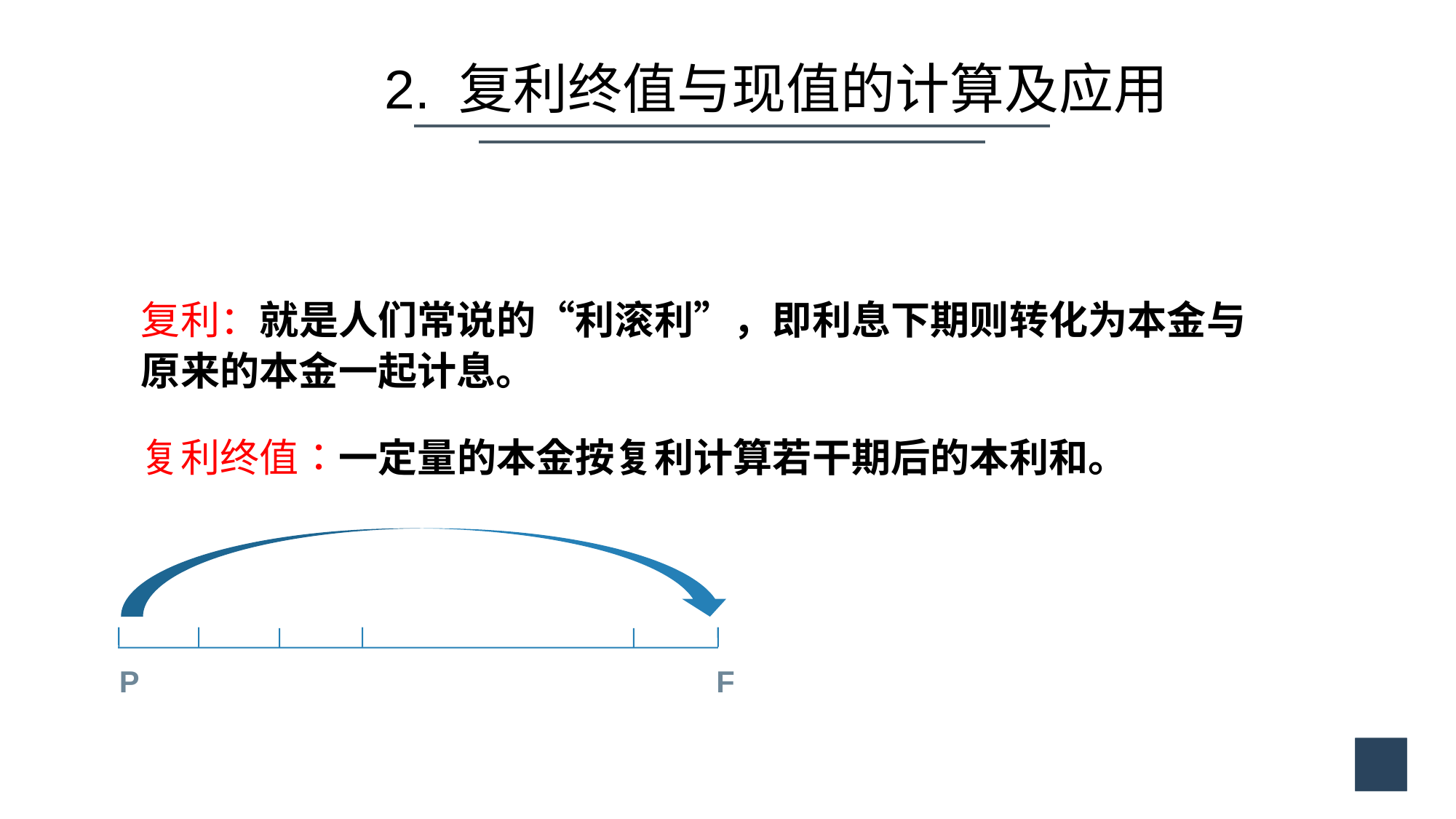

2. 复利终值与现值的计算及应用
复利：就是人们常说的“利滚利”，即利息下期则转化为本金与原来的本金一起计息。
复利终值：一定量的本金按复利计算若干期后的本利和。

P                                                                     F
19